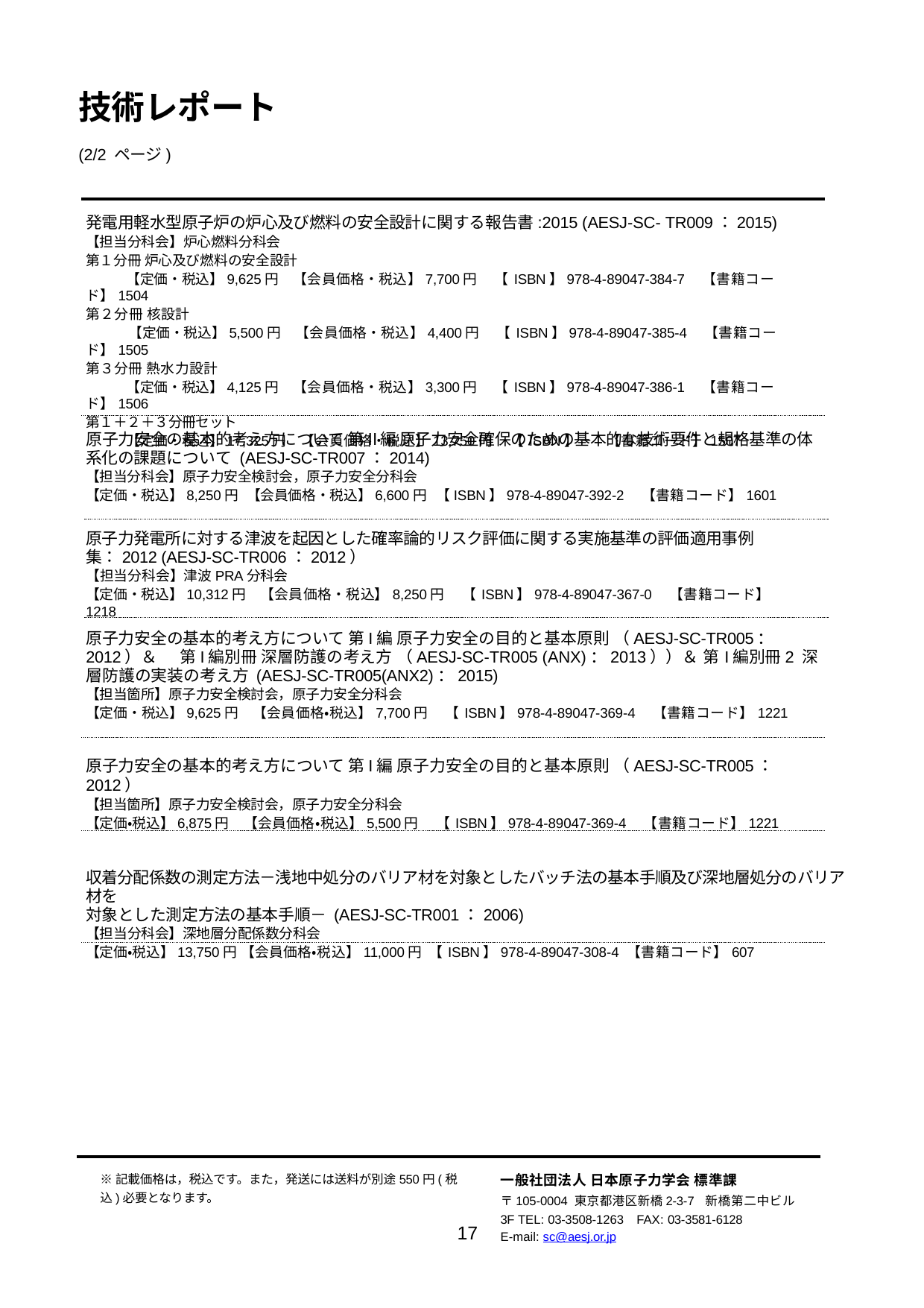

技術レポート
(2/2 ページ)

発電用軽水型原子炉の炉心及び燃料の安全設計に関する報告書:2015 (AESJ-SC- TR009：2015)
【担当分科会】炉心燃料分科会
第１分冊 炉心及び燃料の安全設計
            【定価・税込】9,625円　【会員価格・税込】7,700円　【ISBN】978-4-89047-384-7　【書籍コード】1504
第２分冊 核設計
           【定価・税込】5,500円　【会員価格・税込】4,400円　【ISBN】978-4-89047-385-4　【書籍コード】1505
第３分冊 熱水力設計
            【定価・税込】4,125円　【会員価格・税込】3,300円　【ISBN】978-4-89047-386-1　【書籍コード】1506
第１＋２＋３分冊セット
            【定価・税込】17,325円　【会員価格・税込】13,750円　【ISBN】－　【書籍コード】1507

原子力安全の基本的考え方について 第Ⅱ編 原子力安全確保のための基本的な技術要件と規格基準の体系化の課題について (AESJ-SC-TR007：2014)
【担当分科会】原子力安全検討会，原子力安全分科会
【定価・税込】8,250円 【会員価格・税込】6,600円 【ISBN】978-4-89047-392-2　【書籍コード】1601

原子力発電所に対する津波を起因とした確率論的リスク評価に関する実施基準の評価適用事例集：2012 (AESJ-SC-TR006：2012）
【担当分科会】津波PRA分科会
【定価・税込】10,312円　【会員価格・税込】8,250円　【ISBN】978-4-89047-367-0　【書籍コード】1218

原子力安全の基本的考え方について 第I編 原子力安全の目的と基本原則 （AESJ-SC-TR005：2012）＆  第I編別冊 深層防護の考え方 （AESJ-SC-TR005 (ANX)：2013））＆ 第I編別冊2 深層防護の実装の考え方 (AESJ-SC-TR005(ANX2)：2015)
【担当箇所】原子力安全検討会，原子力安全分科会
【定価・税込】9,625円　【会員価格・税込】7,700円　【ISBN】978-4-89047-369-4　【書籍コード】1221

原子力安全の基本的考え方について 第I編 原子力安全の目的と基本原則 （AESJ-SC-TR005：2012）
【担当箇所】原子力安全検討会，原子力安全分科会
【定価・税込】6,875円　【会員価格・税込】5,500円　【ISBN】978-4-89047-369-4　【書籍コード】1221

収着分配係数の測定方法－浅地中処分のバリア材を対象としたバッチ法の基本手順及び深地層処分のバリア材を
対象とした測定方法の基本手順－ (AESJ-SC-TR001：2006)
【担当分科会】深地層分配係数分科会
【定価・税込】13,750円 【会員価格・税込】11,000円 【ISBN】978-4-89047-308-4 【書籍コード】607

※記載価格は，税込です。また，発送には送料が別途550円(税込)必要となります。
一般社団法人 日本原子力学会 標準課
〒105-0004 東京都港区新橋2-3-7  新橋第二中ビル3F TEL: 03-3508-1263  FAX: 03-3581-6128
E-mail: sc@aesj.or.jp
17